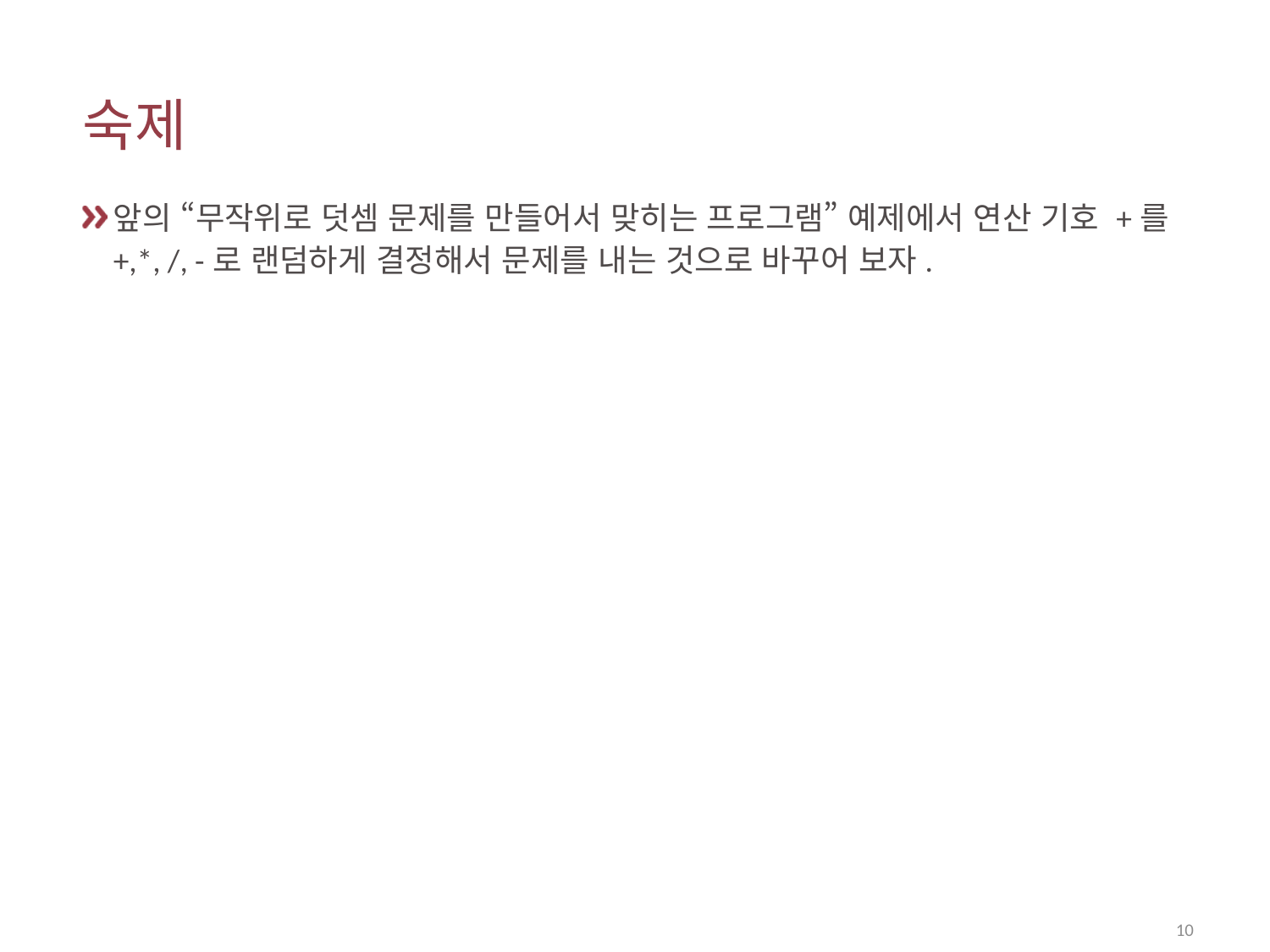

# 숙제
앞의 “무작위로 덧셈 문제를 만들어서 맞히는 프로그램” 예제에서 연산 기호 +를 +,*, /, -로 랜덤하게 결정해서 문제를 내는 것으로 바꾸어 보자.

10